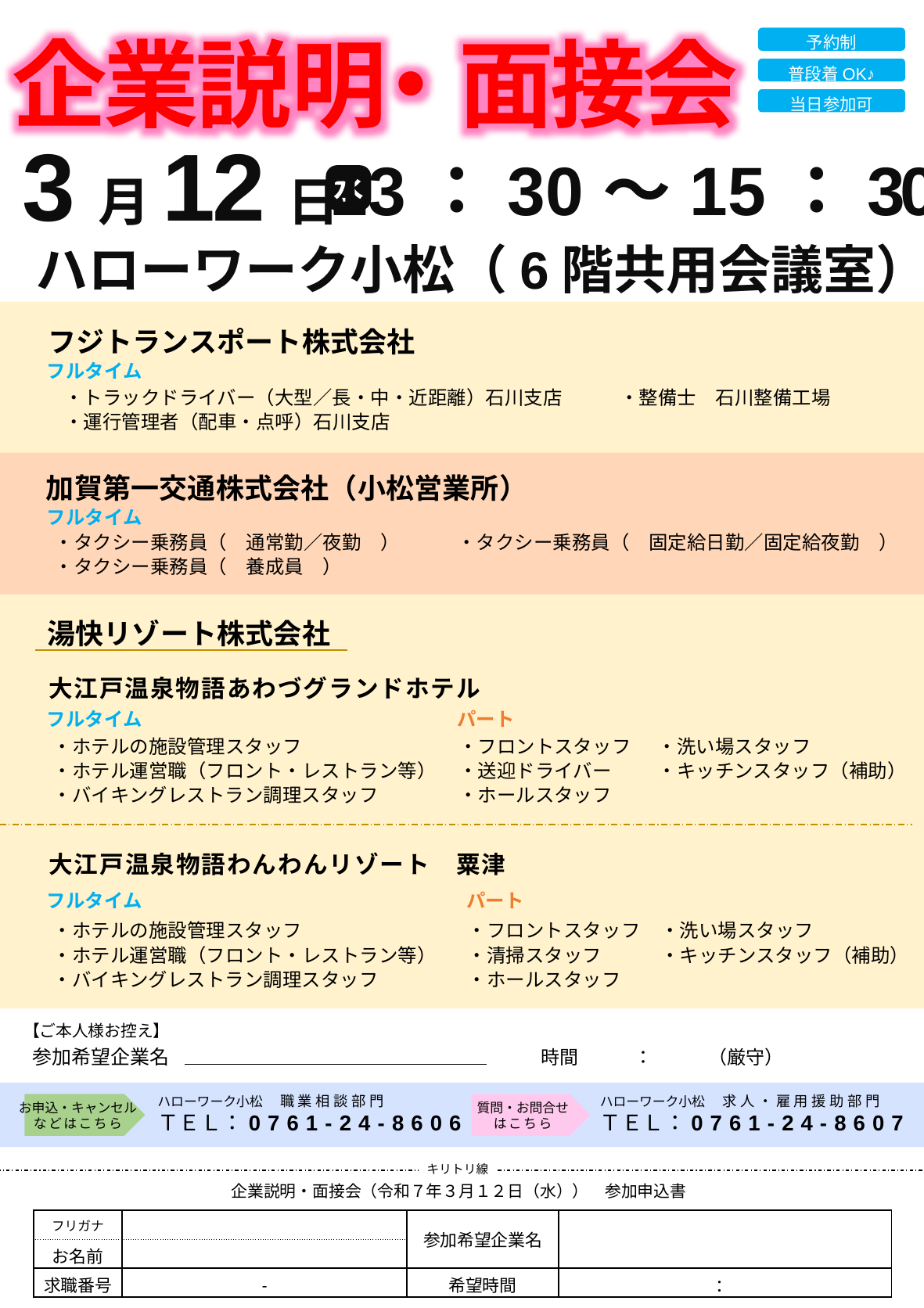

企業説明・面接会
予約制

普段着OK♪

当日参加可

3月12日
13：30～15：30

水
ハローワーク小松（6階共用会議室）

フジトランスポート株式会社
フルタイム
・トラックドライバー（大型／長・中・近距離）石川支店　　　・整備士　石川整備工場
・運行管理者（配車・点呼）石川支店

加賀第一交通株式会社（小松営業所）
フルタイム
・タクシー乗務員（　通常勤／夜勤　）　　　・タクシー乗務員（　固定給日勤／固定給夜勤　）
・タクシー乗務員（　養成員　）

湯快リゾート株式会社
大江戸温泉物語あわづグランドホテル
フルタイム
パート
・ホテルの施設管理スタッフ
・ホテル運営職（フロント・レストラン等）
・バイキングレストラン調理スタッフ
・フロントスタッフ
・送迎ドライバー
・ホールスタッフ
・洗い場スタッフ
・キッチンスタッフ（補助）
大江戸温泉物語わんわんリゾート　粟津
フルタイム
パート
・ホテルの施設管理スタッフ
・ホテル運営職（フロント・レストラン等）
・バイキングレストラン調理スタッフ
・フロントスタッフ
・清掃スタッフ
・ホールスタッフ
・洗い場スタッフ
・キッチンスタッフ（補助）
【ご本人様お控え】
参加希望企業名　　　　　　　　　　　　　　　　　　　　時間　　　：　　　（厳守）

ハローワーク小松　職業相談部門
ＴＥＬ：0761-24-8606

お申込・キャンセル
などはこちら
ハローワーク小松　求人・雇用援助部門
ＴＥＬ：0761-24-8607

質問・お問合せ
はこちら
キリトリ線
企業説明・面接会（令和７年３月１２日（水））　参加申込書
| フリガナ |  | 参加希望企業名 |  |
| --- | --- | --- | --- |
| お名前 |  |  |  |
| 求職番号 | - | 希望時間 | ： |